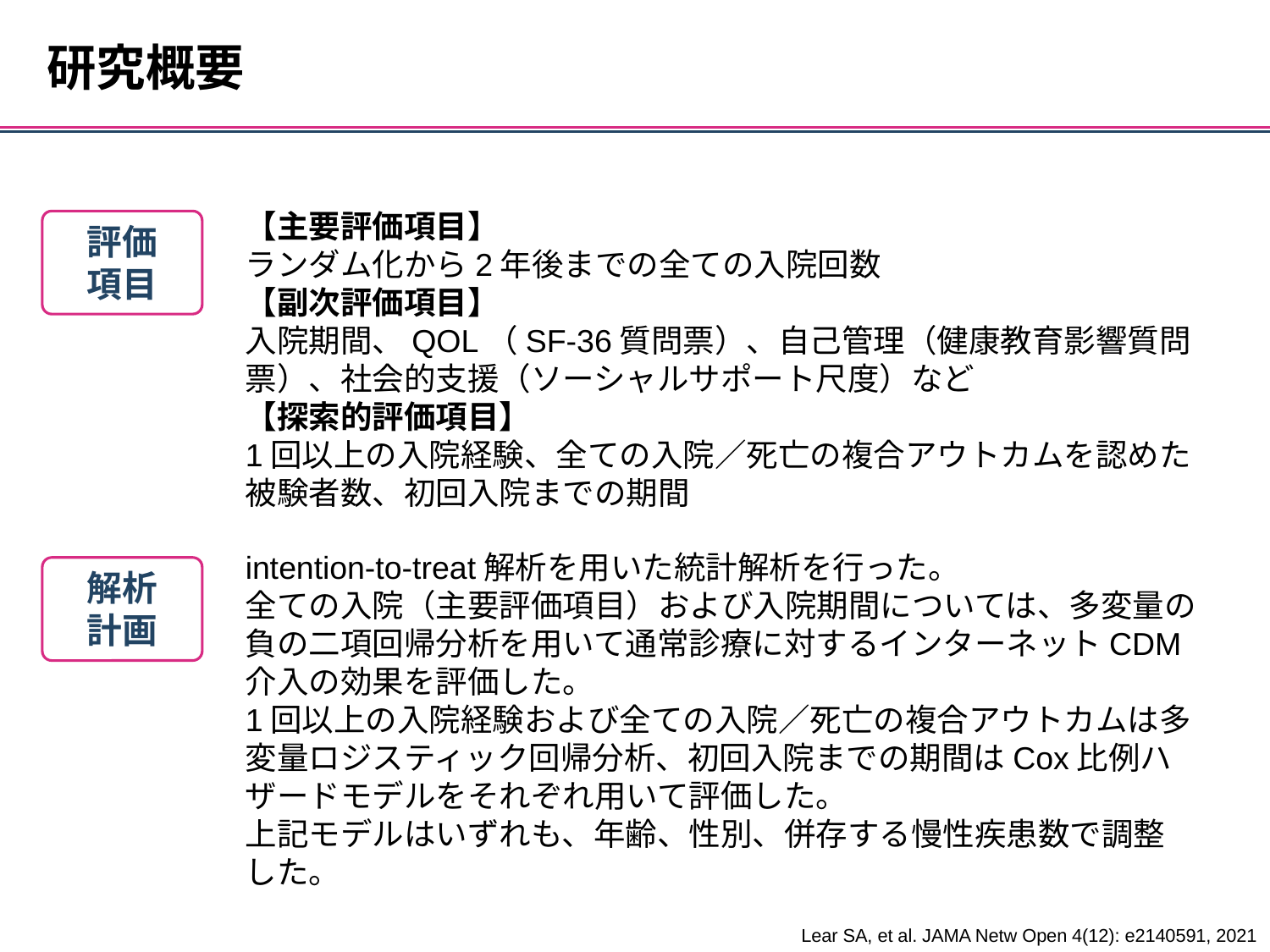

研究概要
【主要評価項目】
ランダム化から2年後までの全ての入院回数
【副次評価項目】
入院期間、QOL（SF-36質問票）、自己管理（健康教育影響質問票）、社会的支援（ソーシャルサポート尺度）など
【探索的評価項目】
1回以上の入院経験、全ての入院／死亡の複合アウトカムを認めた被験者数、初回入院までの期間

評価項目
intention-to-treat解析を用いた統計解析を行った。
全ての入院（主要評価項目）および入院期間については、多変量の負の二項回帰分析を用いて通常診療に対するインターネットCDM介入の効果を評価した。
1回以上の入院経験および全ての入院／死亡の複合アウトカムは多変量ロジスティック回帰分析、初回入院までの期間はCox比例ハザードモデルをそれぞれ用いて評価した。
上記モデルはいずれも、年齢、性別、併存する慢性疾患数で調整した。

解析
計画
Lear SA, et al. JAMA Netw Open 4(12): e2140591, 2021